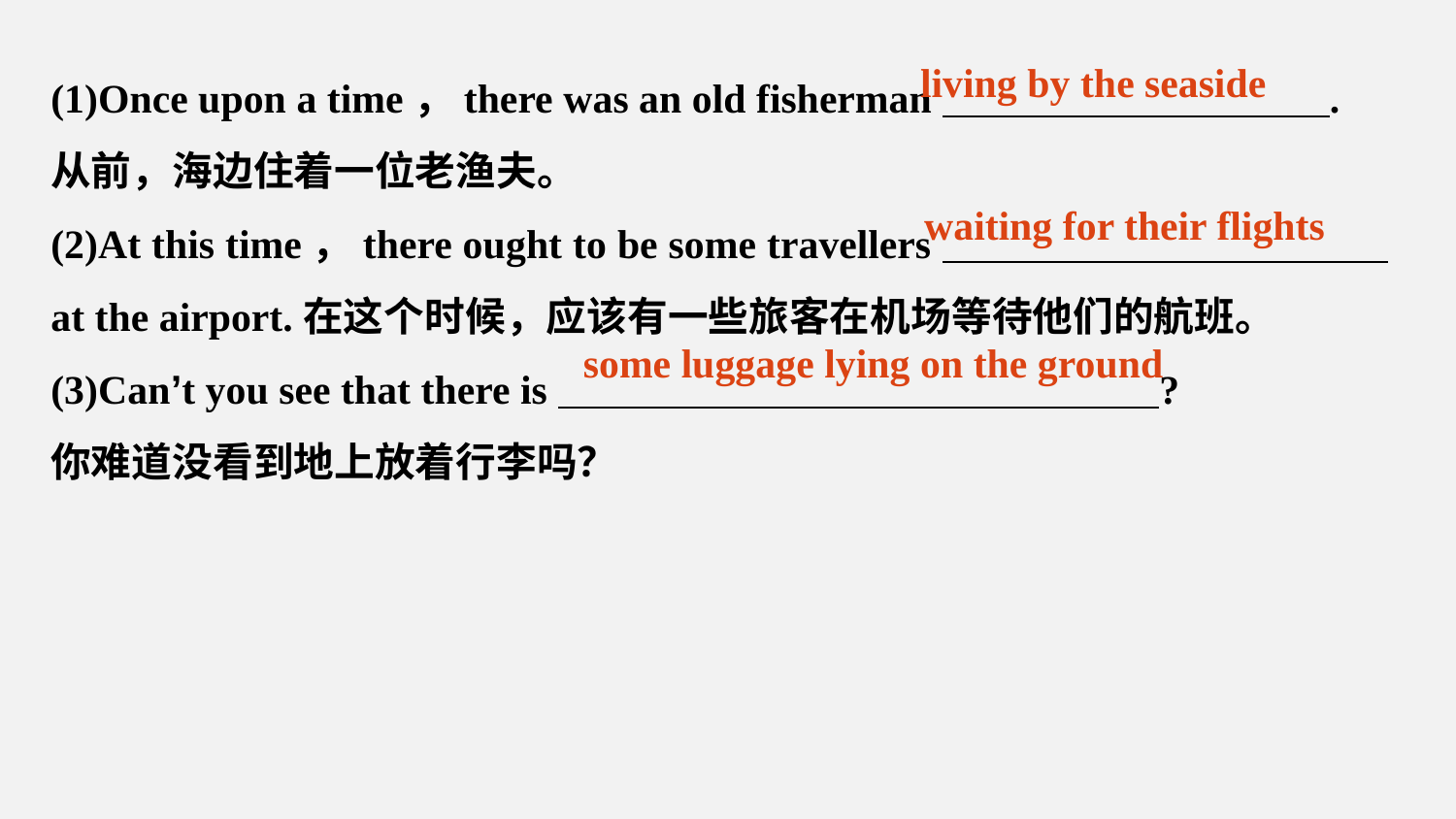

(1)Once upon a time，there was an old fisherman                                       .
从前，海边住着一位老渔夫。
(2)At this time，there ought to be some travellers                                            at the airport.在这个时候，应该有一些旅客在机场等待他们的航班。
(3)Can’t you see that there is                                                            ?
你难道没看到地上放着行李吗？
living by the seaside
waiting for their flights
some luggage lying on the ground